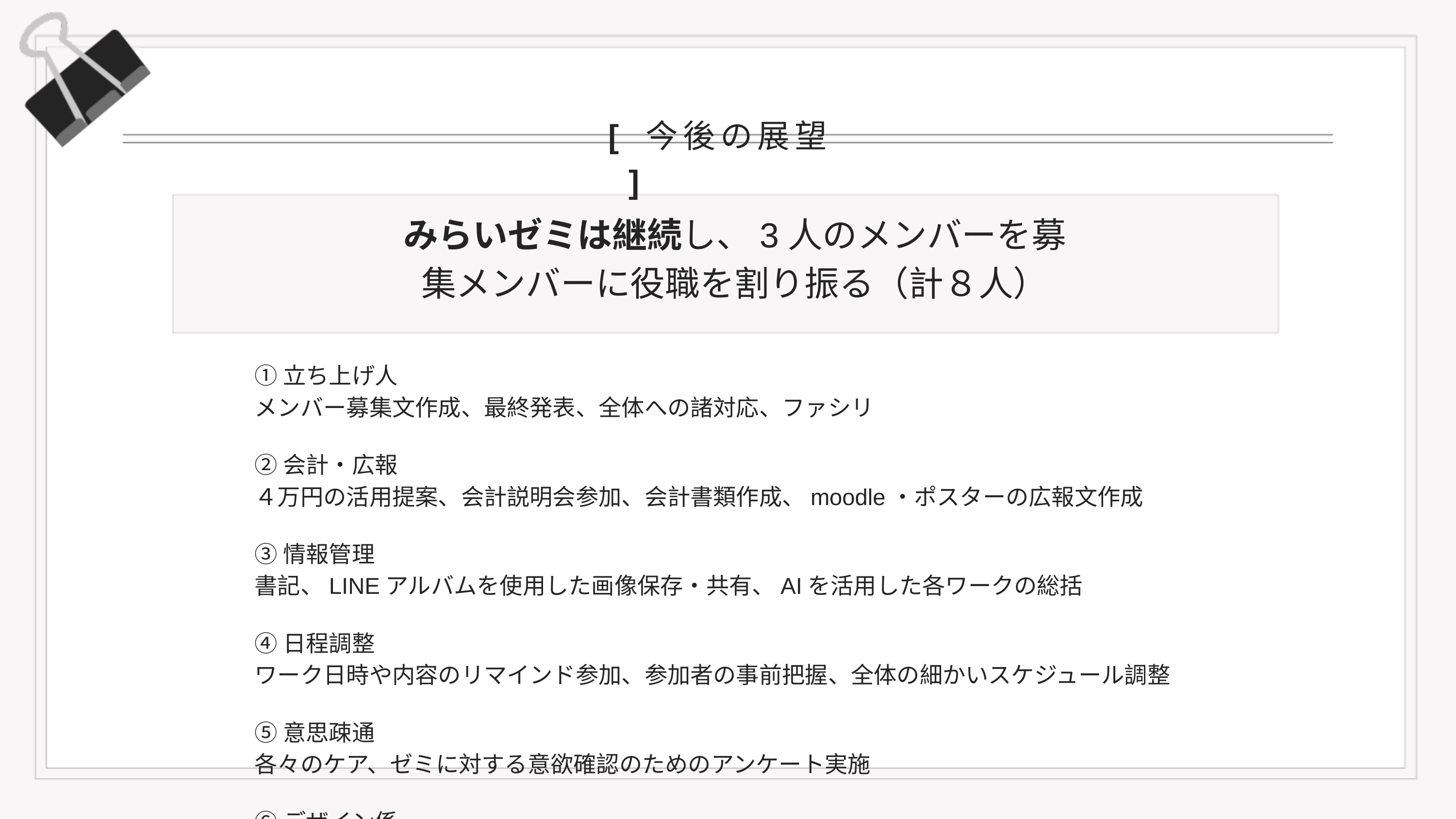

[ 今後の展望 ]
みらいゼミは継続し、3人のメンバーを募集メンバーに役職を割り振る（計８人）
①立ち上げ人
メンバー募集文作成、最終発表、全体への諸対応、ファシリ
②会計・広報
４万円の活用提案、会計説明会参加、会計書類作成、moodle・ポスターの広報文作成
③情報管理
書記、LINEアルバムを使用した画像保存・共有、AIを活用した各ワークの総括
④⽇程調整
ワーク日時や内容のリマインド参加、参加者の事前把握、全体の細かいスケジュール調整
⑤意思疎通
各々のケア、ゼミに対する意欲確認のためのアンケート実施
⑥デザイン係
最終発表・オンライン企画のスライド主導、ワークシート・広報ポスターザイン作成 ※３人